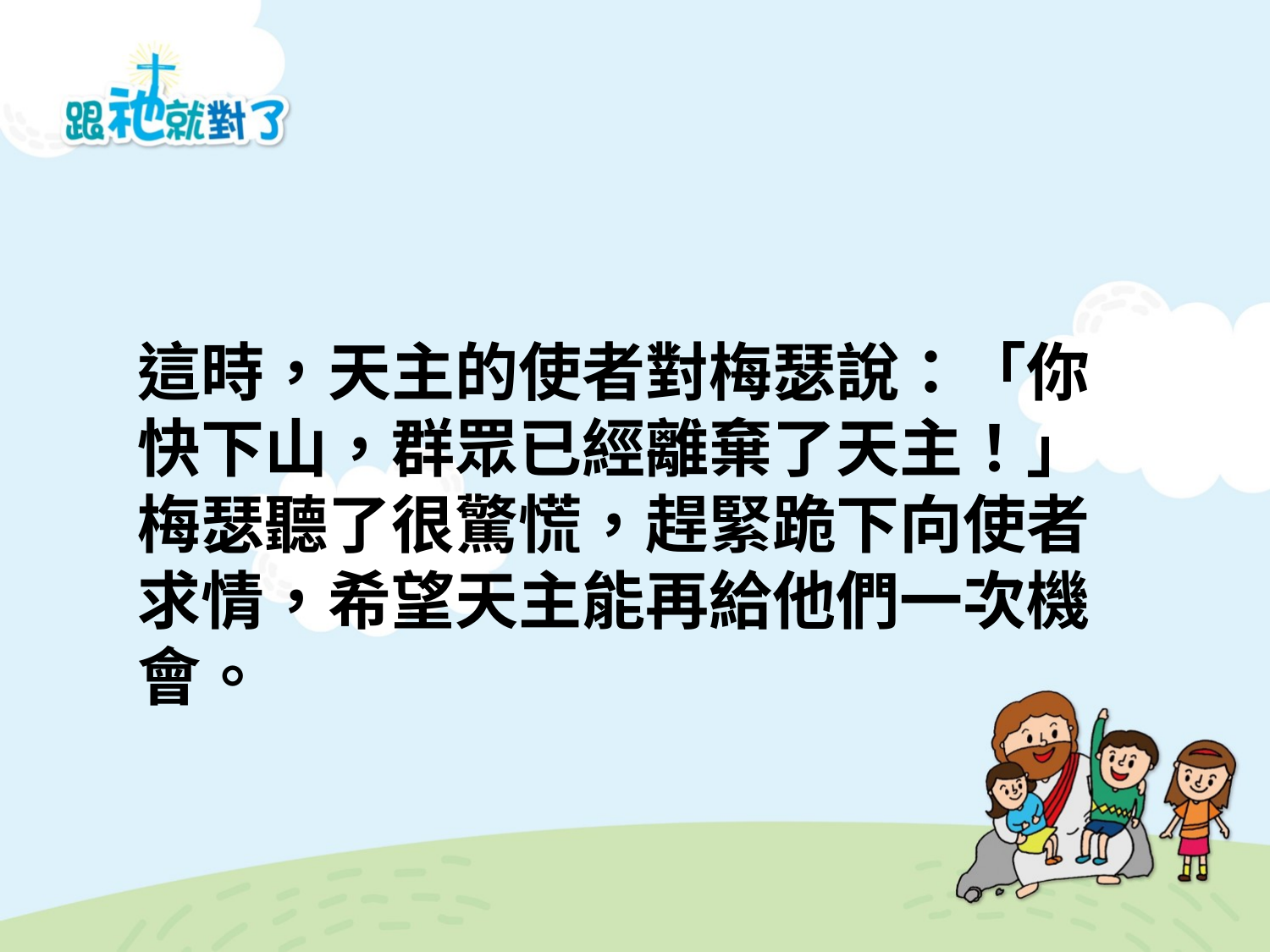

這時，天主的使者對梅瑟說：「你快下山，群眾已經離棄了天主！」梅瑟聽了很驚慌，趕緊跪下向使者求情，希望天主能再給他們一次機會。